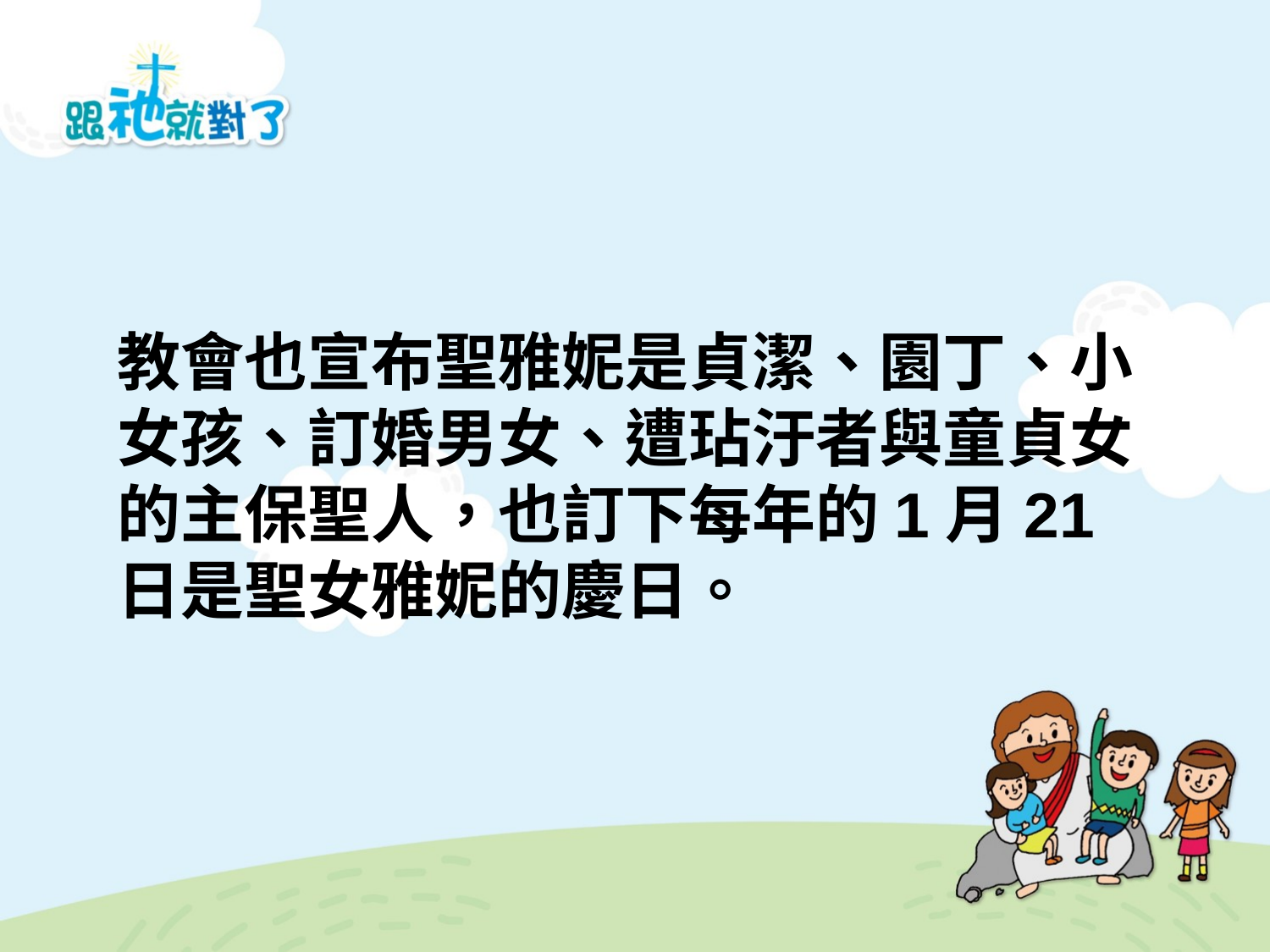

教會也宣布聖雅妮是貞潔、園丁、小女孩、訂婚男女、遭玷汙者與童貞女的主保聖人，也訂下每年的1月21日是聖女雅妮的慶日。